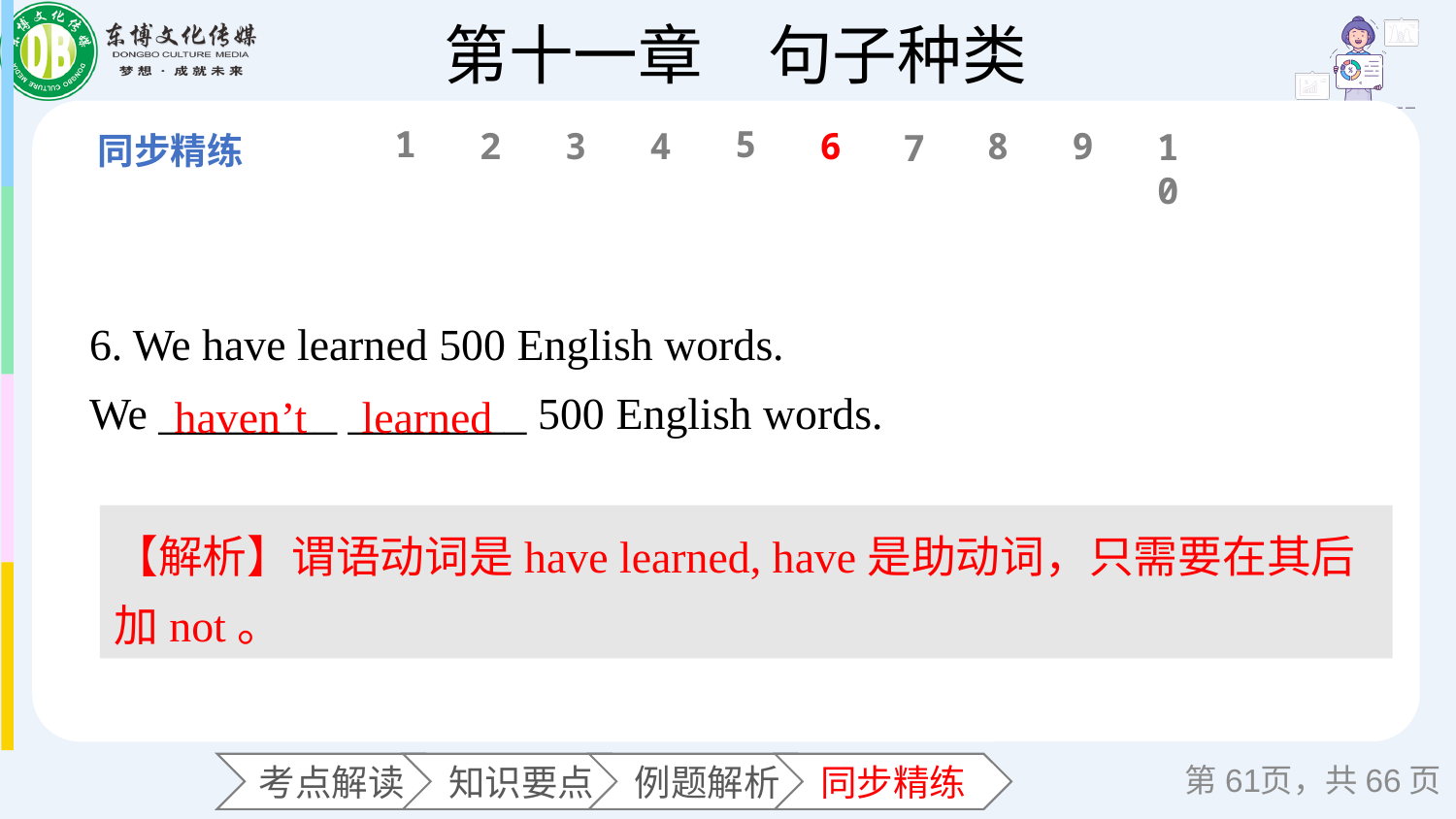

1
5
6
2
3
4
8
9
10
7

6. We have learned 500 English words.
We ________ ________ 500 English words.
haven’t
learned
【解析】谓语动词是have learned, have是助动词，只需要在其后加not。
第61页，共66页